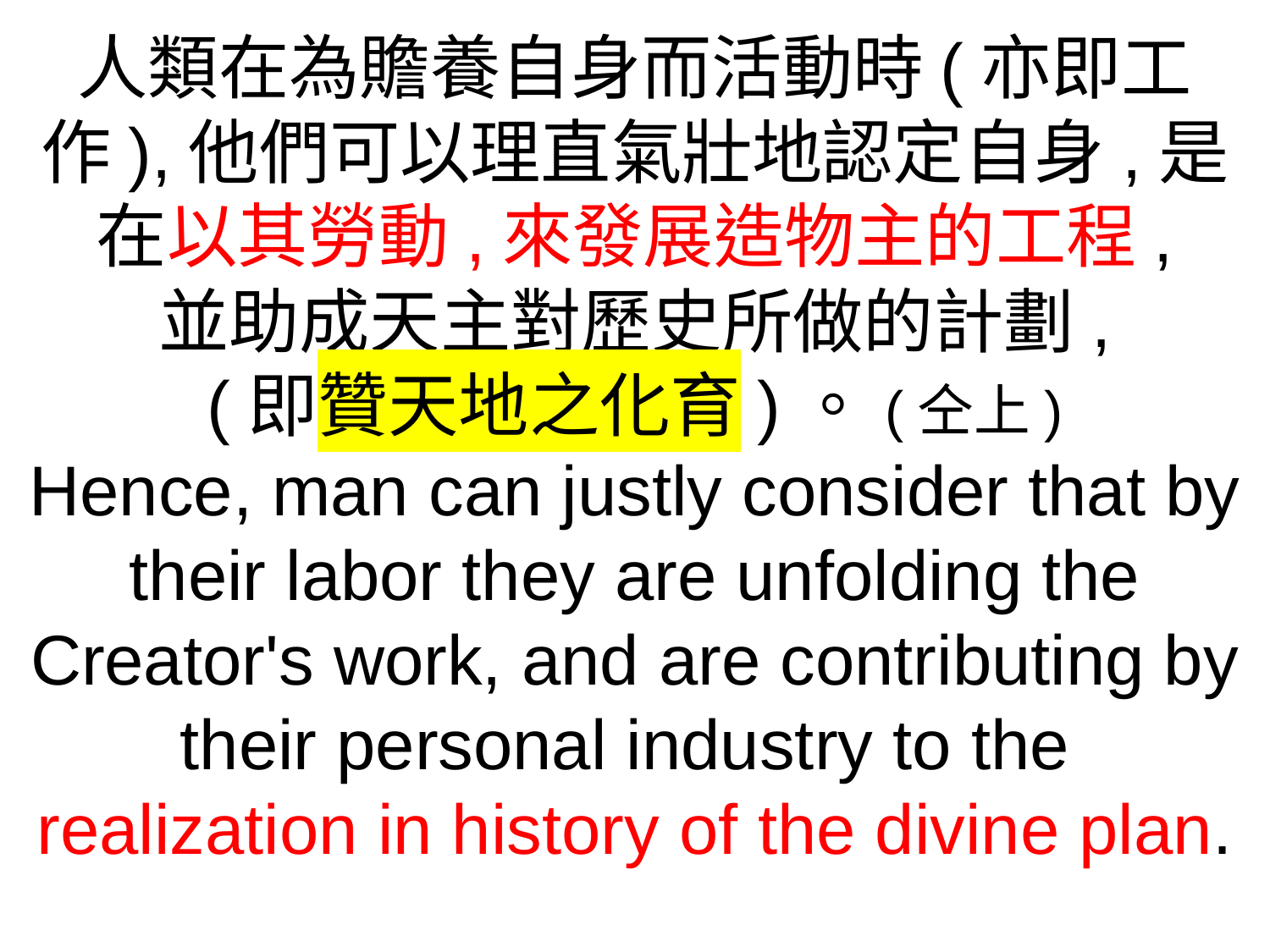

人類在為贍養自身而活動時(亦即工作),他們可以理直氣壯地認定自身,是在以其勞動,來發展造物主的工程,
並助成天主對歷史所做的計劃,
(即贊天地之化育)。(仝上)
Hence, man can justly consider that by their labor they are unfolding the Creator's work, and are contributing by their personal industry to the
realization in history of the divine plan.